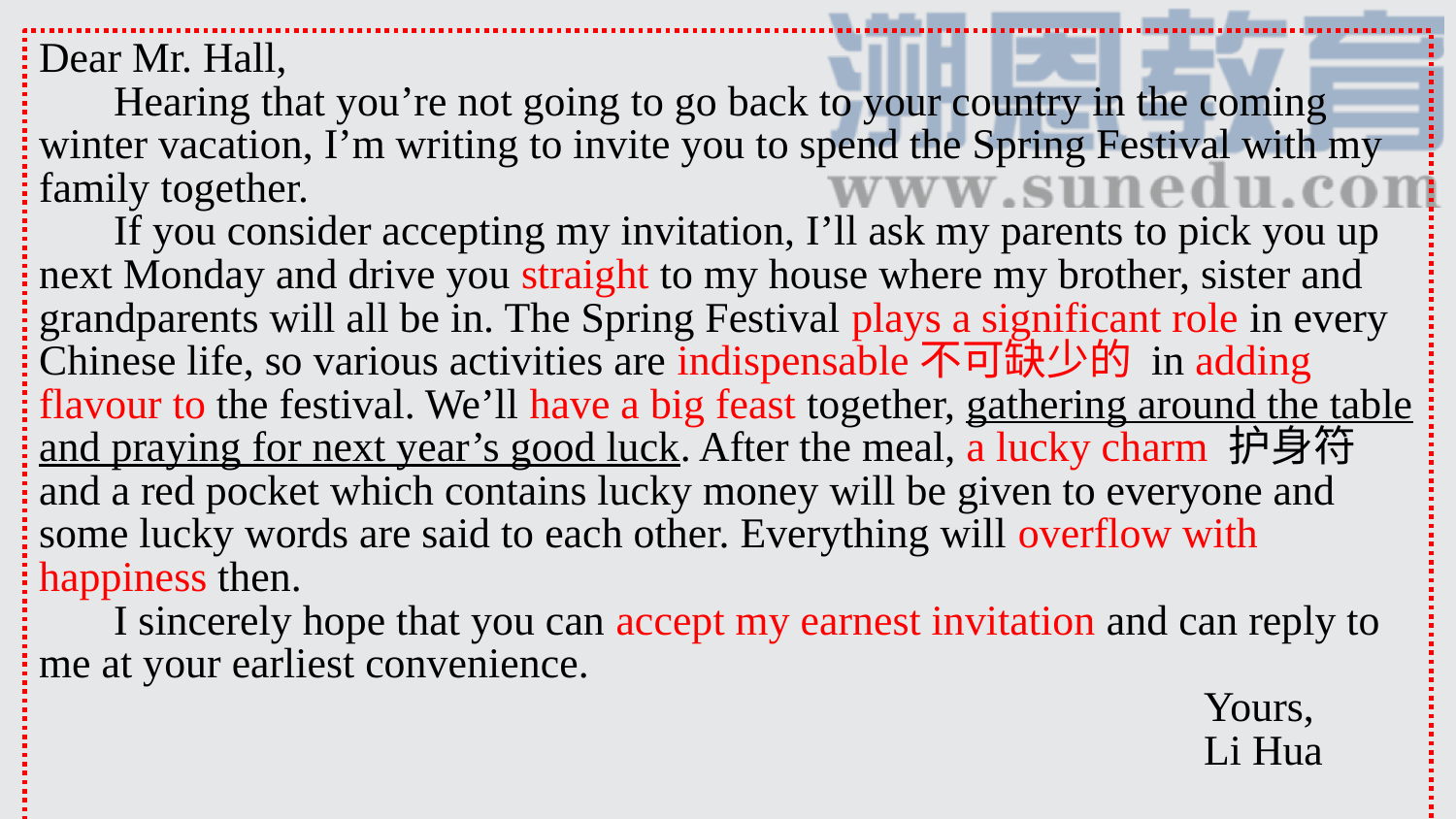

Dear Mr. Hall,
       Hearing that you’re not going to go back to your country in the coming winter vacation, I’m writing to invite you to spend the Spring Festival with my family together.
       If you consider accepting my invitation, I’ll ask my parents to pick you up next Monday and drive you straight to my house where my brother, sister and grandparents will all be in. The Spring Festival plays a significant role in every Chinese life, so various activities are indispensable不可缺少的 in adding flavour to the festival. We’ll have a big feast together, gathering around the table and praying for next year’s good luck. After the meal, a lucky charm 护身符and a red pocket which contains lucky money will be given to everyone and some lucky words are said to each other. Everything will overflow with happiness then.
       I sincerely hope that you can accept my earnest invitation and can reply to me at your earliest convenience.
								Yours,
								Li Hua